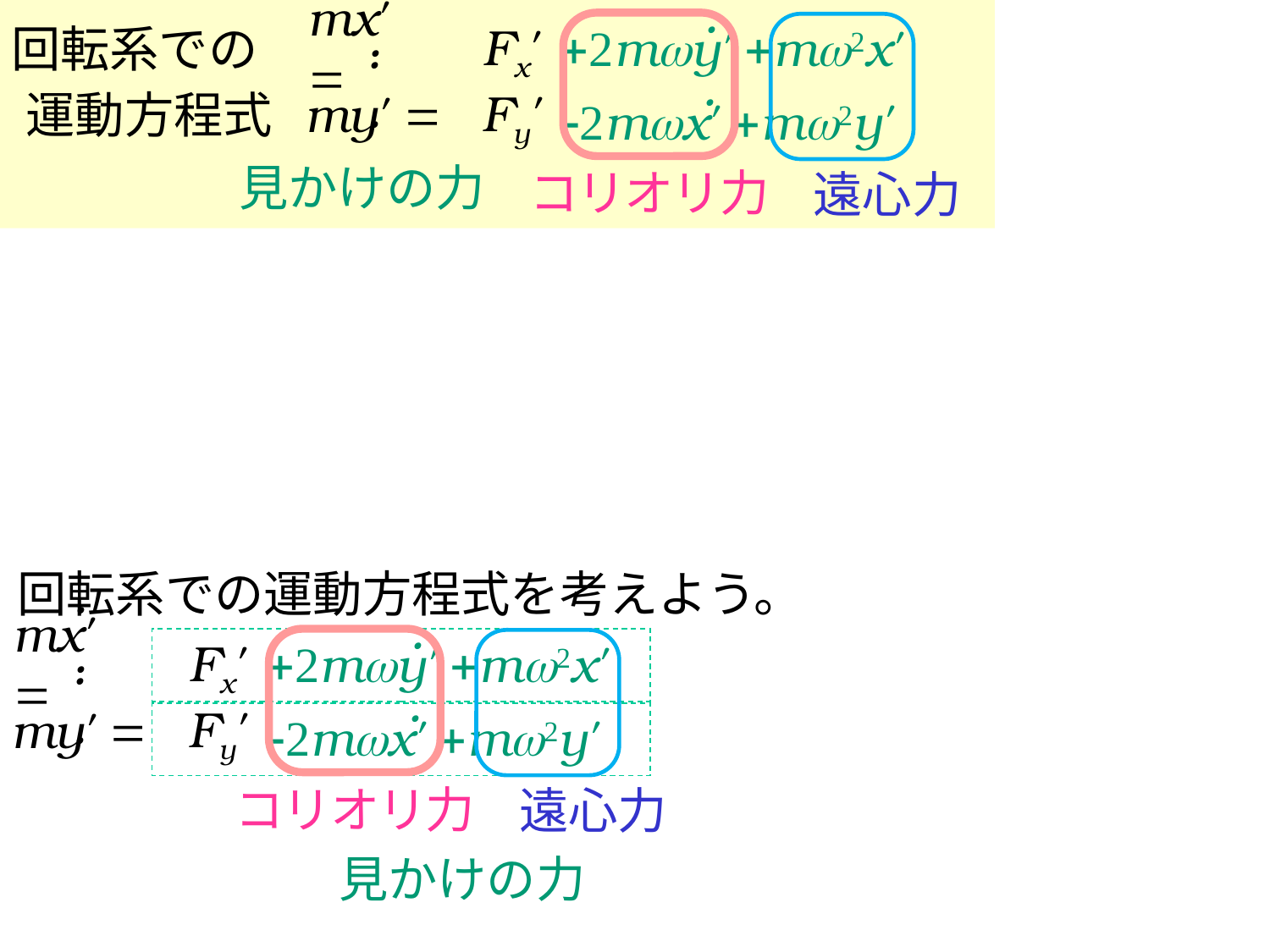

..
mx' =
Fx'
.
+2mωy' +mω2x'

Fy'
my' =
..
.
−2mωx' +mω2y'
コリオリ力
遠心力
回転系での
運動方程式
見かけの力
回転系での運動方程式を考えよう。
..
mx' =
Fx'
.
+2mωy' +mω2x'

Fy'
my' =
..
.
−2mωx' +mω2y'

コリオリ力
遠心力
見かけの力